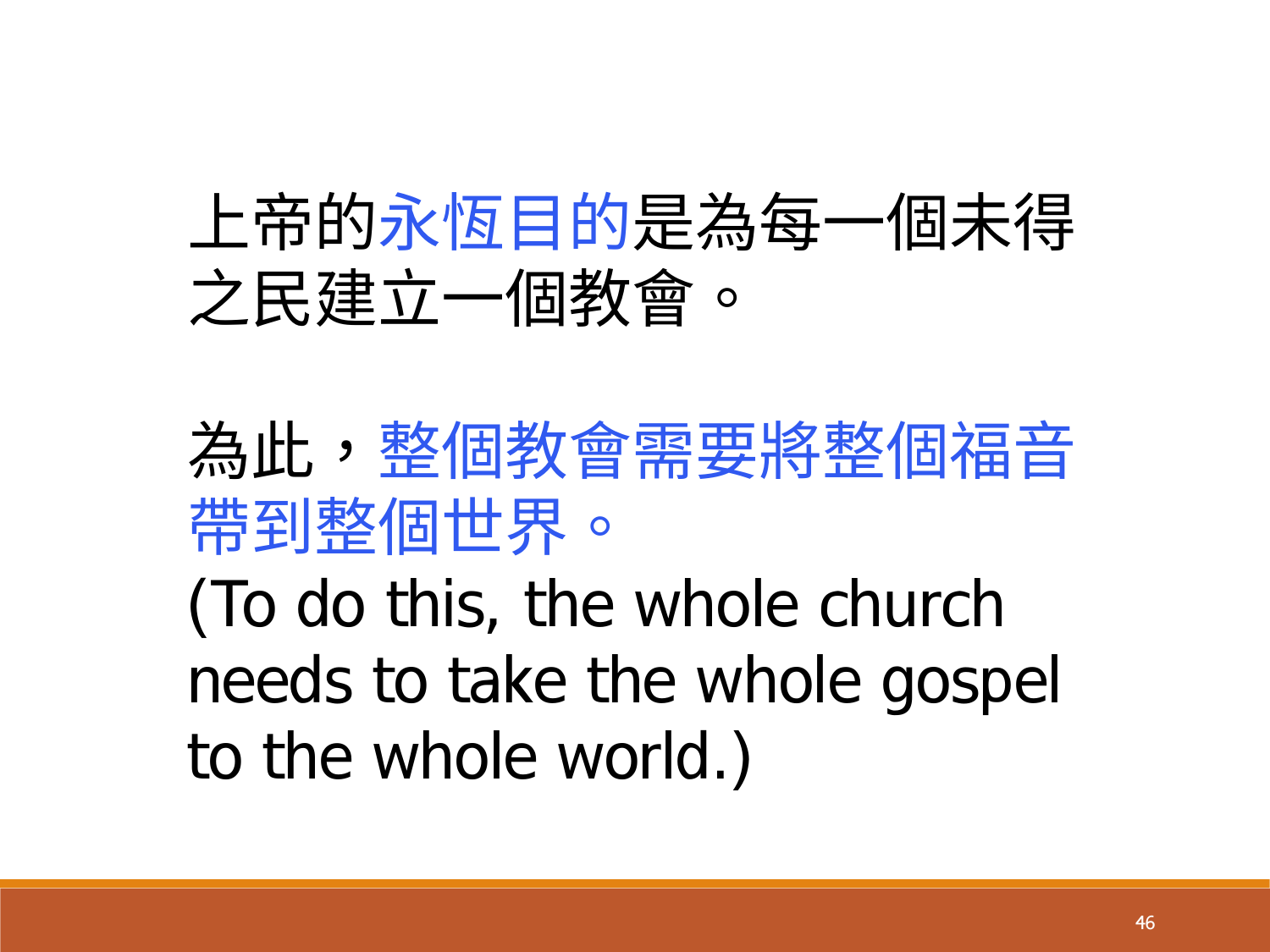

上帝的永恆目的是為每一個未得之民建立一個教會。

為此，整個教會需要將整個福音帶到整個世界。
(To do this, the whole church needs to take the whole gospel to the whole world.)
46